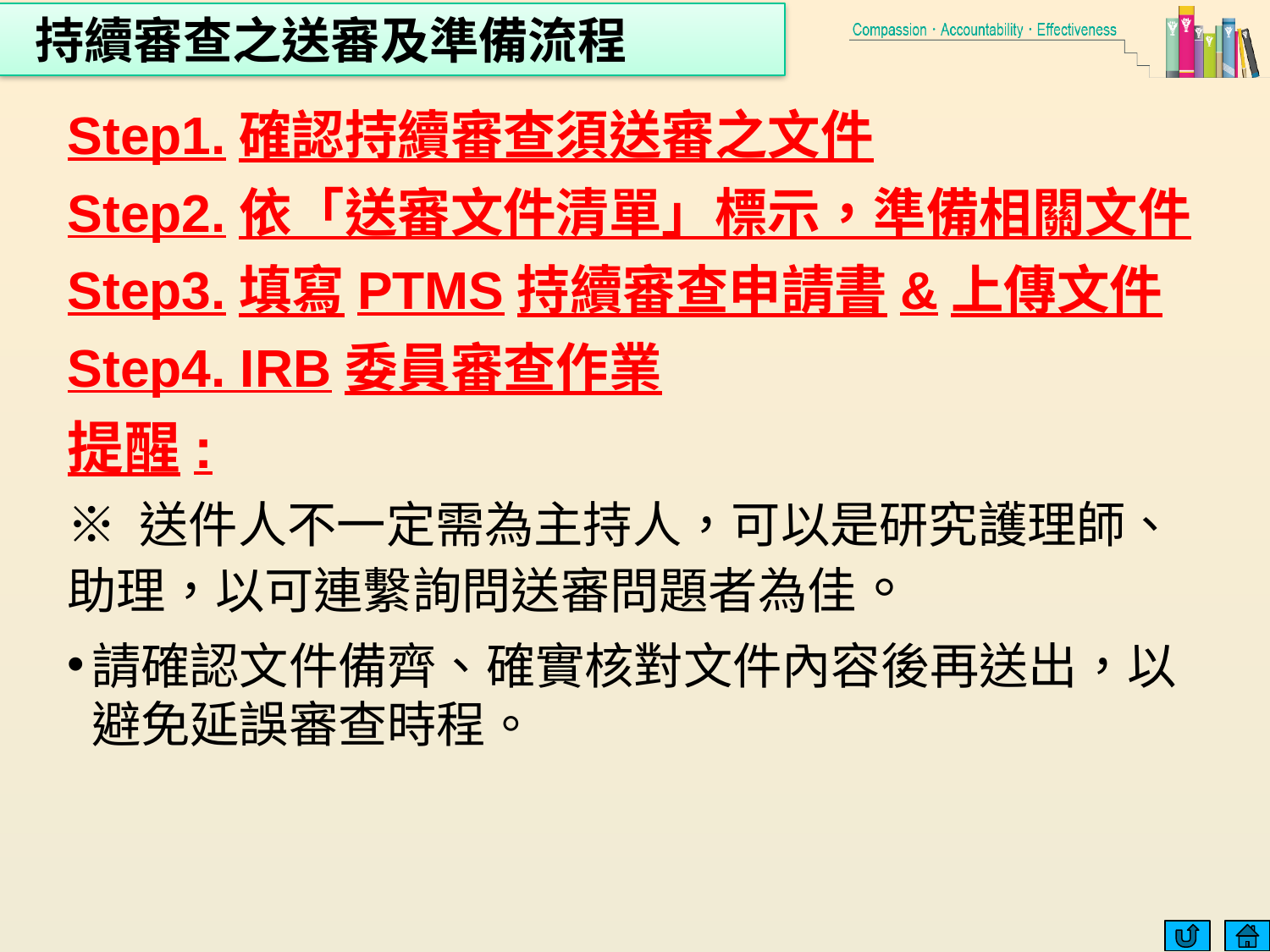

持續審查之送審及準備流程
Step1.確認持續審查須送審之文件
Step2.依「送審文件清單」標示，準備相關文件
Step3.填寫PTMS持續審查申請書&上傳文件
Step4. IRB委員審查作業
提醒:
※ 送件人不一定需為主持人，可以是研究護理師、助理，以可連繫詢問送審問題者為佳。
請確認文件備齊、確實核對文件內容後再送出，以避免延誤審查時程。